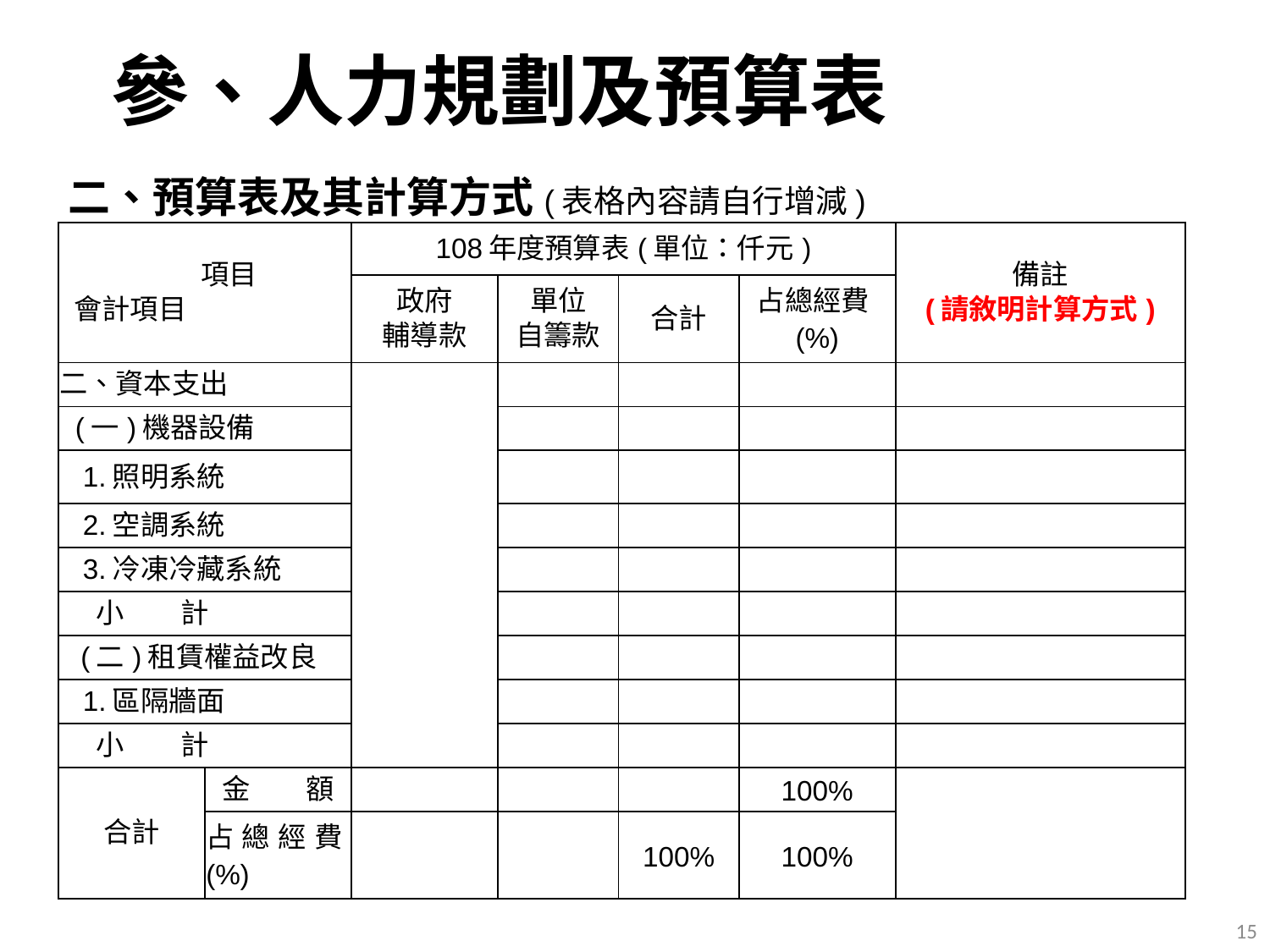

# 參、人力規劃及預算表
二、預算表及其計算方式(表格內容請自行增減)
| 項目 會計項目 |  | 108年度預算表(單位：仟元) |  |  |  | 備註 (請敘明計算方式) |
| --- | --- | --- | --- | --- | --- | --- |
|  |  | 政府 輔導款 | 單位 自籌款 | 合計 | 占總經費(%) |  |
| 二、資本支出 |  |  |  |  |  |  |
| (一)機器設備 |  |  |  |  |  |  |
| 1.照明系統 |  |  |  |  |  |  |
| 2.空調系統 |  |  |  |  |  |  |
| 3.冷凍冷藏系統 |  |  |  |  |  |  |
| 小　　計 |  |  |  |  |  |  |
| (二)租賃權益改良 |  |  |  |  |  |  |
| 1.區隔牆面 |  |  |  |  |  |  |
| 小　　計 |  |  |  |  |  |  |
| 合計 | 金　　額 |  |  |  | 100% |  |
|  | 占總經費(%) |  |  | 100% | 100% |  |
15